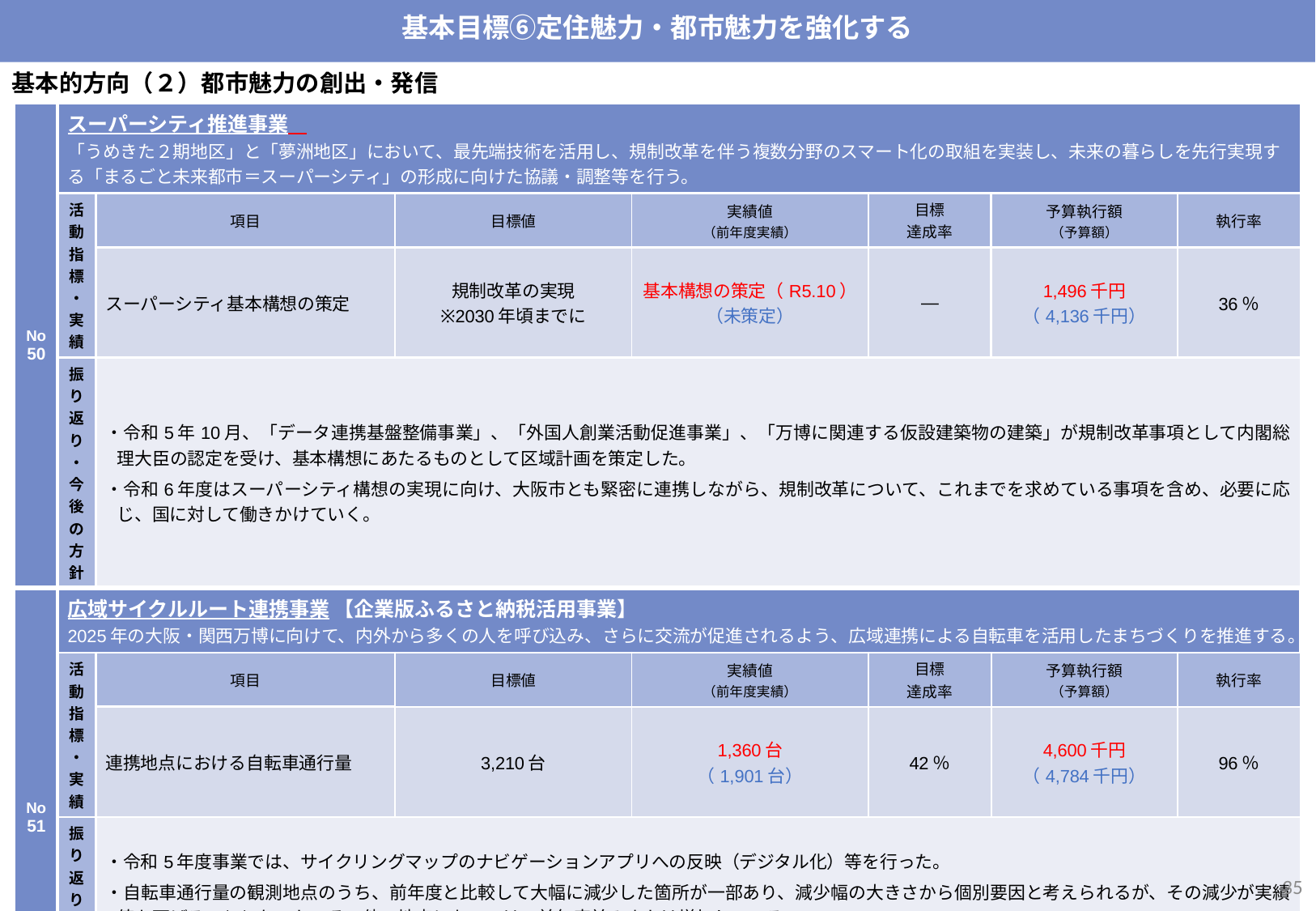

基本目標⑥定住魅力・都市魅力を強化する
基本的方向（２）都市魅力の創出・発信
| No 50 | スーパーシティ推進事業　 「うめきた２期地区」と「夢洲地区」において、最先端技術を活用し、規制改革を伴う複数分野のスマート化の取組を実装し、未来の暮らしを先行実現する「まるごと未来都市＝スーパーシティ」の形成に向けた協議・調整等を行う。 |  |  |  |  |  |  |
| --- | --- | --- | --- | --- | --- | --- | --- |
|  | 活動指標・実績 | 項目 | 目標値 | 実績値 （前年度実績） | 目標 達成率 | 予算執行額 （予算額） | 執行率 |
|  |  | スーパーシティ基本構想の策定 | 規制改革の実現 ※2030年頃までに | 基本構想の策定（R5.10）（未策定） | ― | 1,496千円 （4,136千円） | 36％ |
|  | 振り返り・ 今後の方針 | ・令和5年10月、「データ連携基盤整備事業」、「外国人創業活動促進事業」、「万博に関連する仮設建築物の建築」が規制改革事項として内閣総理大臣の認定を受け、基本構想にあたるものとして区域計画を策定した。 ・令和6年度はスーパーシティ構想の実現に向け、大阪市とも緊密に連携しながら、規制改革について、これまでを求めている事項を含め、必要に応じ、国に対して働きかけていく。 |  |  |  |  |  |
| No 51 | 広域サイクルルート連携事業 【企業版ふるさと納税活用事業】 2025年の大阪・関西万博に向けて、内外から多くの人を呼び込み、さらに交流が促進されるよう、広域連携による自転車を活用したまちづくりを推進する。 |  |  |  |  |  |  |
|  | 活動指標・ 実績 | 項目 | 目標値 | 実績値 （前年度実績） | 目標 達成率 | 予算執行額 （予算額） | 執行率 |
|  |  | 連携地点における自転車通行量 | 3,210台 | 1,360台 （1,901台） | 42％ | 4,600千円 （4,784千円） | 96％ |
|  | 振り返り・ 今後の方針 | ・令和5年度事業では、サイクリングマップのナビゲーションアプリへの反映（デジタル化）等を行った。 ・自転車通行量の観測地点のうち、前年度と比較して大幅に減少した箇所が一部あり、減少幅の大きさから個別要因と考えられるが、その減少が実績値を下げることとなった。その他の地点においては、前年度並みまたは増加している。 ・今年度は、より効果を発揮できるよう、これまでのデジタル化の取組を雑誌等に掲載し周知を図る等、引き続き2025年の大阪・関西万博に向けて、内外から多くの人を呼び込み、さらに交流が促進されるよう、広域連携による自転車を活用したまちづくりを推進する。 ※令和５年度企業版ふるさと納税寄附額：4,600千円 |  |  |  |  |  |
35